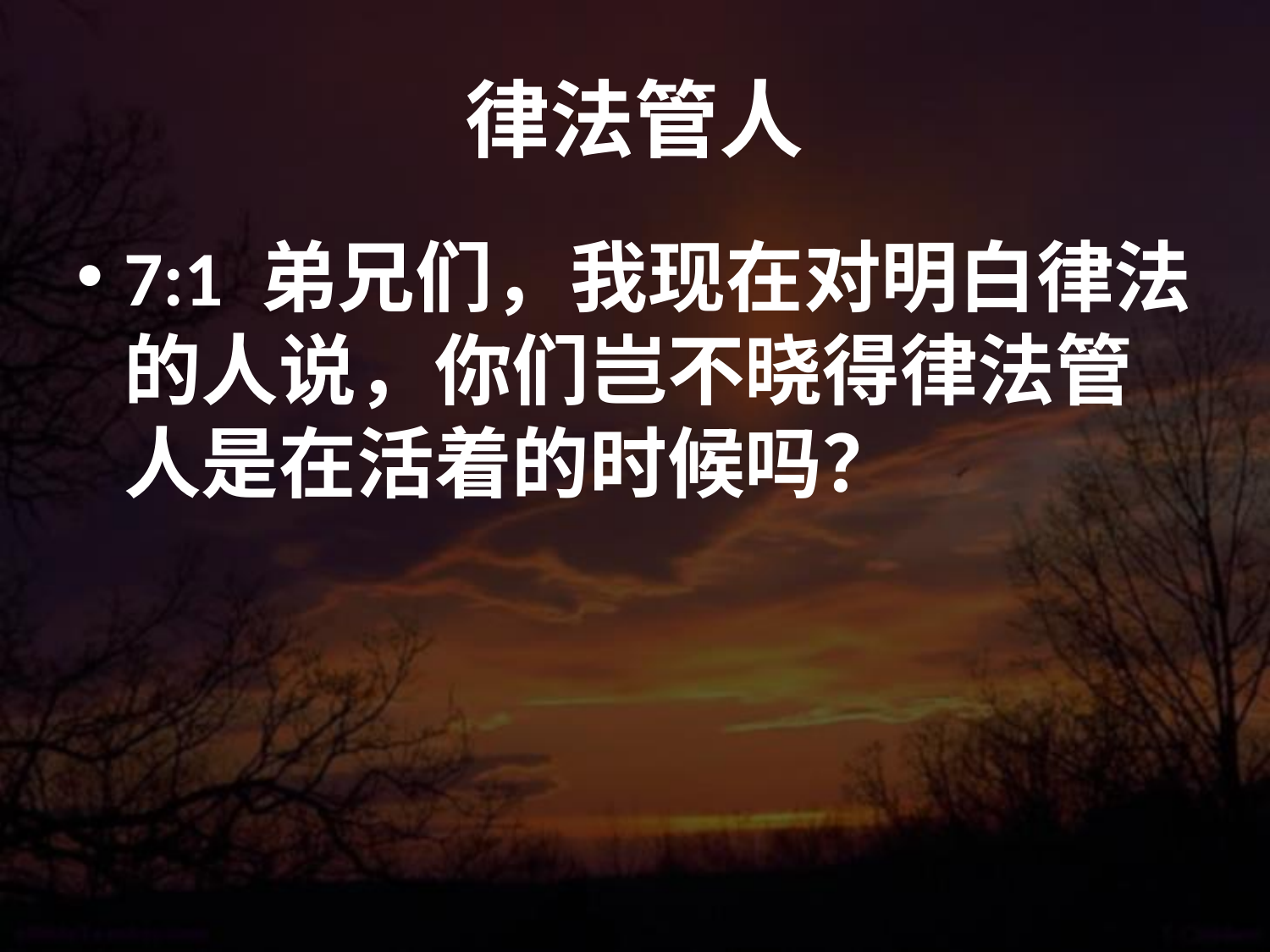

# 律法管人
7:1 弟兄们，我现在对明白律法的人说，你们岂不晓得律法管人是在活着的时候吗？